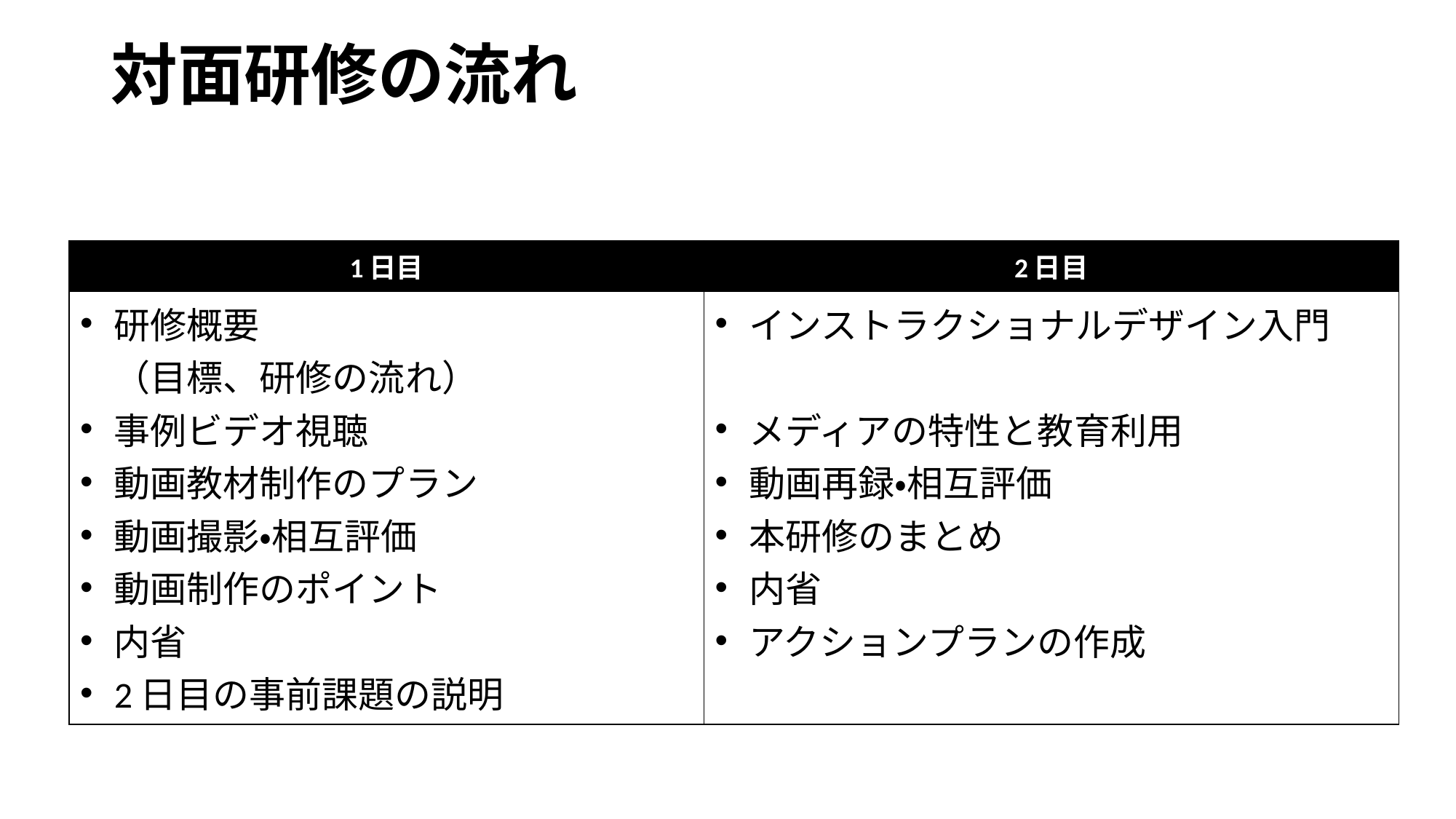

# 対面研修の流れ
| 1日目 | 2日目 |
| --- | --- |
| 研修概要　　　　　　　　　　（目標、研修の流れ） 事例ビデオ視聴  動画教材制作のプラン 動画撮影・相互評価 動画制作のポイント 内省  2日目の事前課題の説明 | インストラクショナルデザイン入門 メディアの特性と教育利用 動画再録・相互評価 本研修のまとめ 内省 アクションプランの作成 |